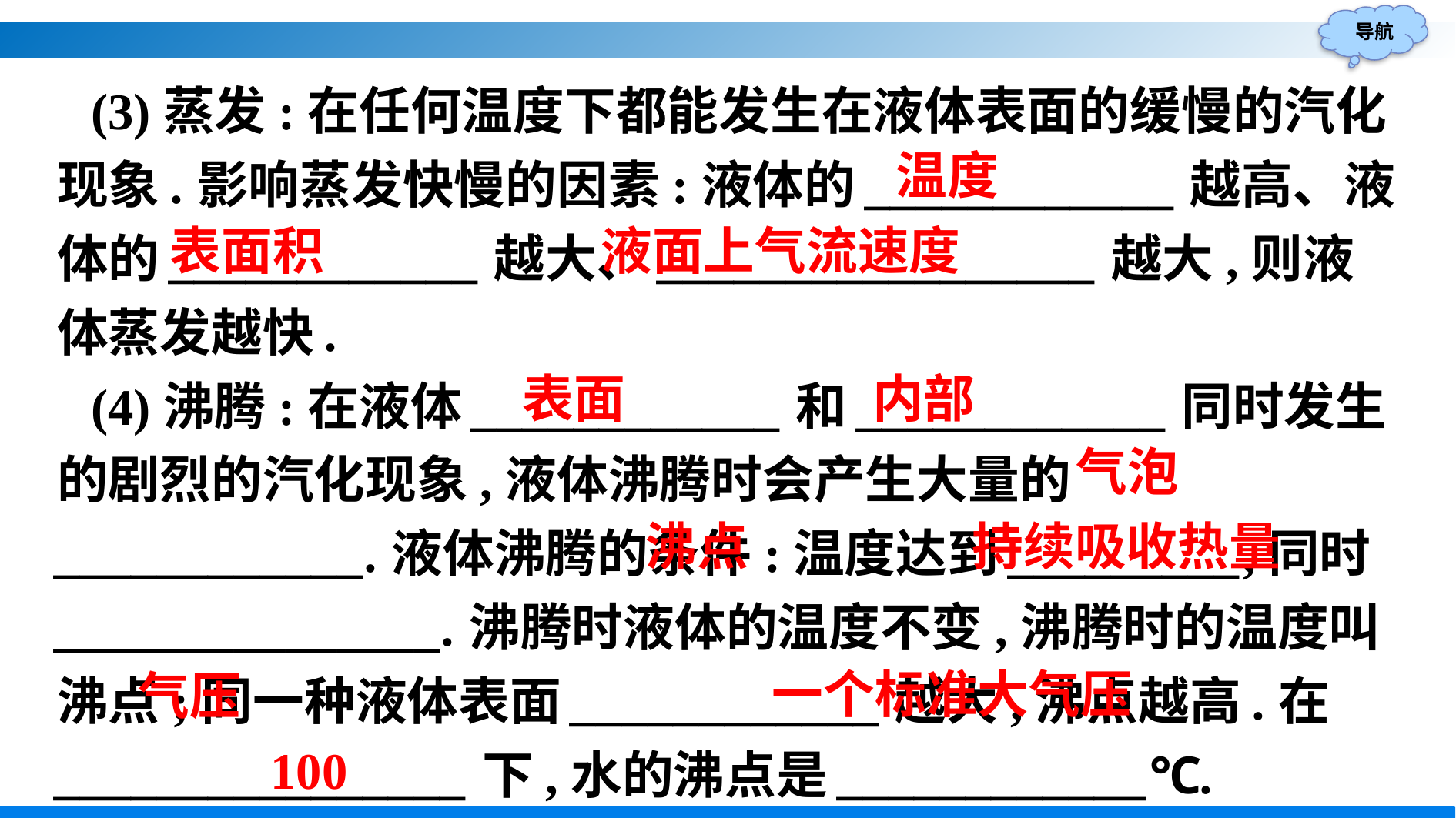

(3)蒸发:在任何温度下都能发生在液体表面的缓慢的汽化现象.影响蒸发快慢的因素:液体的____________越高、液体的____________越大、_________________越大,则液体蒸发越快.
(4)沸腾:在液体____________和____________同时发生的剧烈的汽化现象,液体沸腾时会产生大量的____________.液体沸腾的条件:温度达到_________,同时_______________.沸腾时液体的温度不变,沸腾时的温度叫沸点;同一种液体表面____________越大,沸点越高.在________________下,水的沸点是____________℃.
温度
液面上气流速度
表面积
内部
表面
气泡
沸点
持续吸收热量
一个标准大气压
气压
100